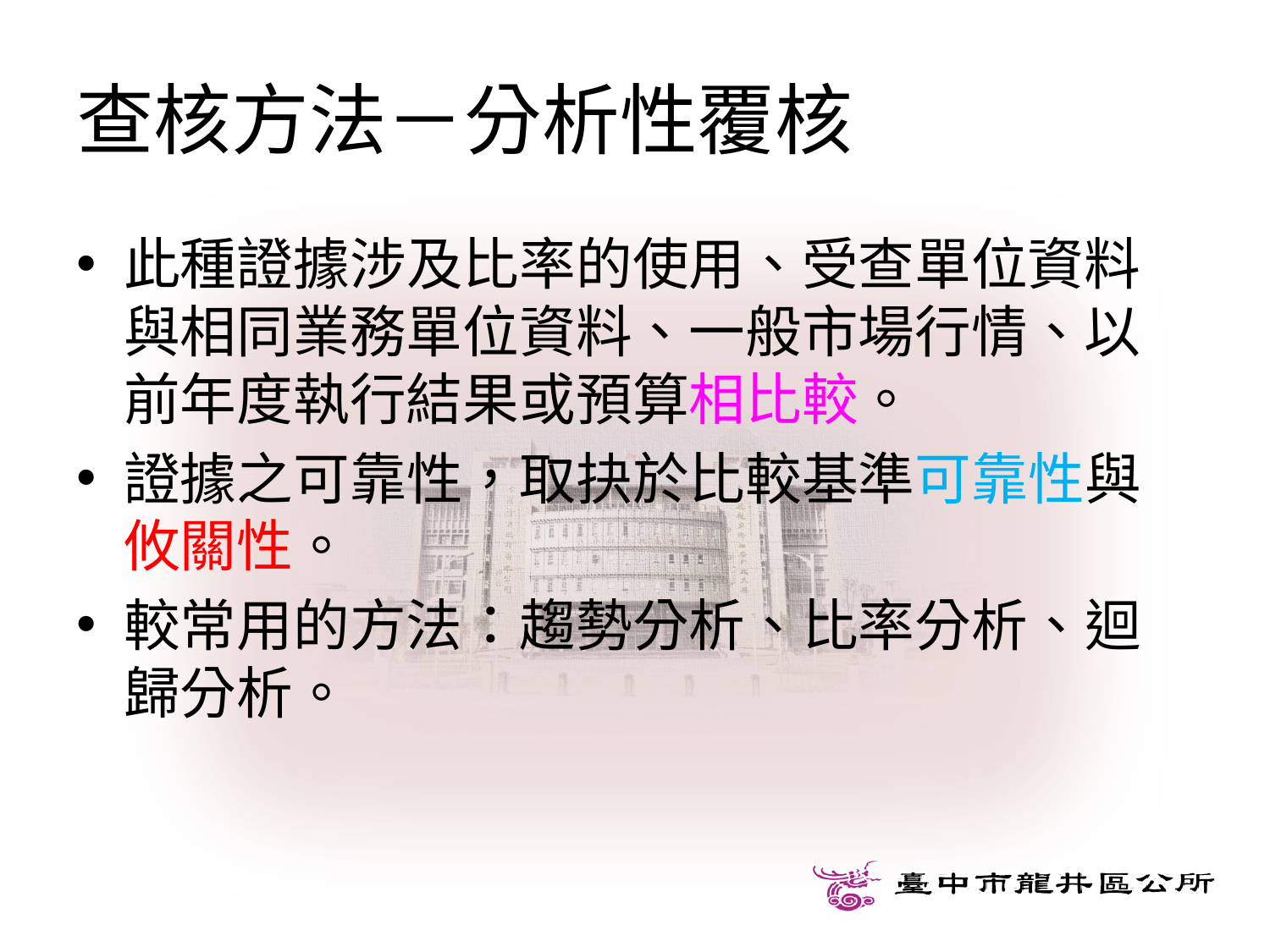

# 查核方法－分析性覆核
此種證據涉及比率的使用、受查單位資料與相同業務單位資料、一般市場行情、以前年度執行結果或預算相比較。
證據之可靠性，取抉於比較基準可靠性與攸關性。
較常用的方法：趨勢分析、比率分析、迴歸分析。